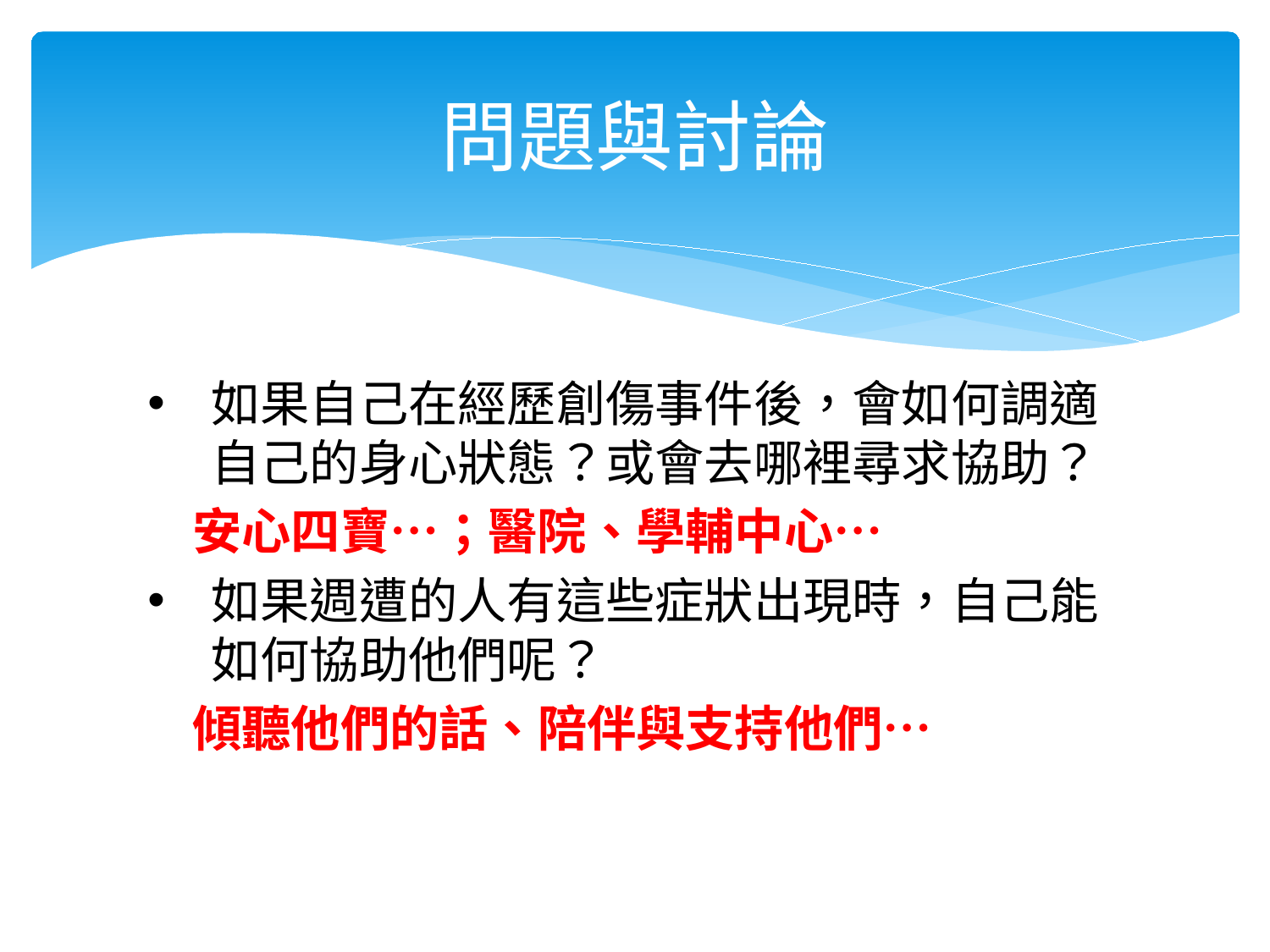

# 問題與討論
如果自己在經歷創傷事件後，會如何調適自己的身心狀態？或會去哪裡尋求協助？
   安心四寶…；醫院、學輔中心…
如果週遭的人有這些症狀出現時，自己能如何協助他們呢？
   傾聽他們的話、陪伴與支持他們…